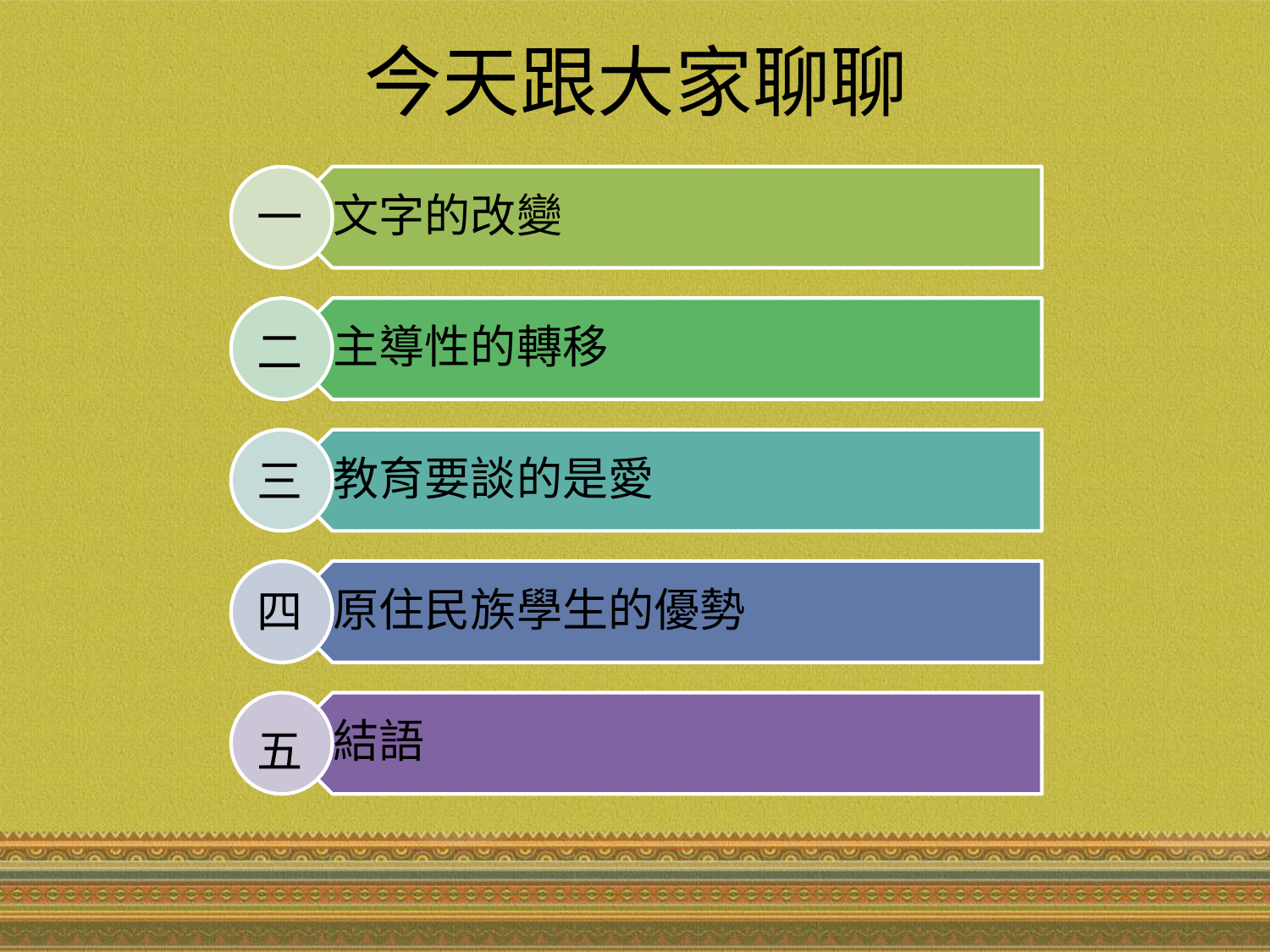

# 今天跟大家聊聊
文字的改變
主導性的轉移
教育要談的是愛
原住民族學生的優勢
結語
一
二
三
四
五